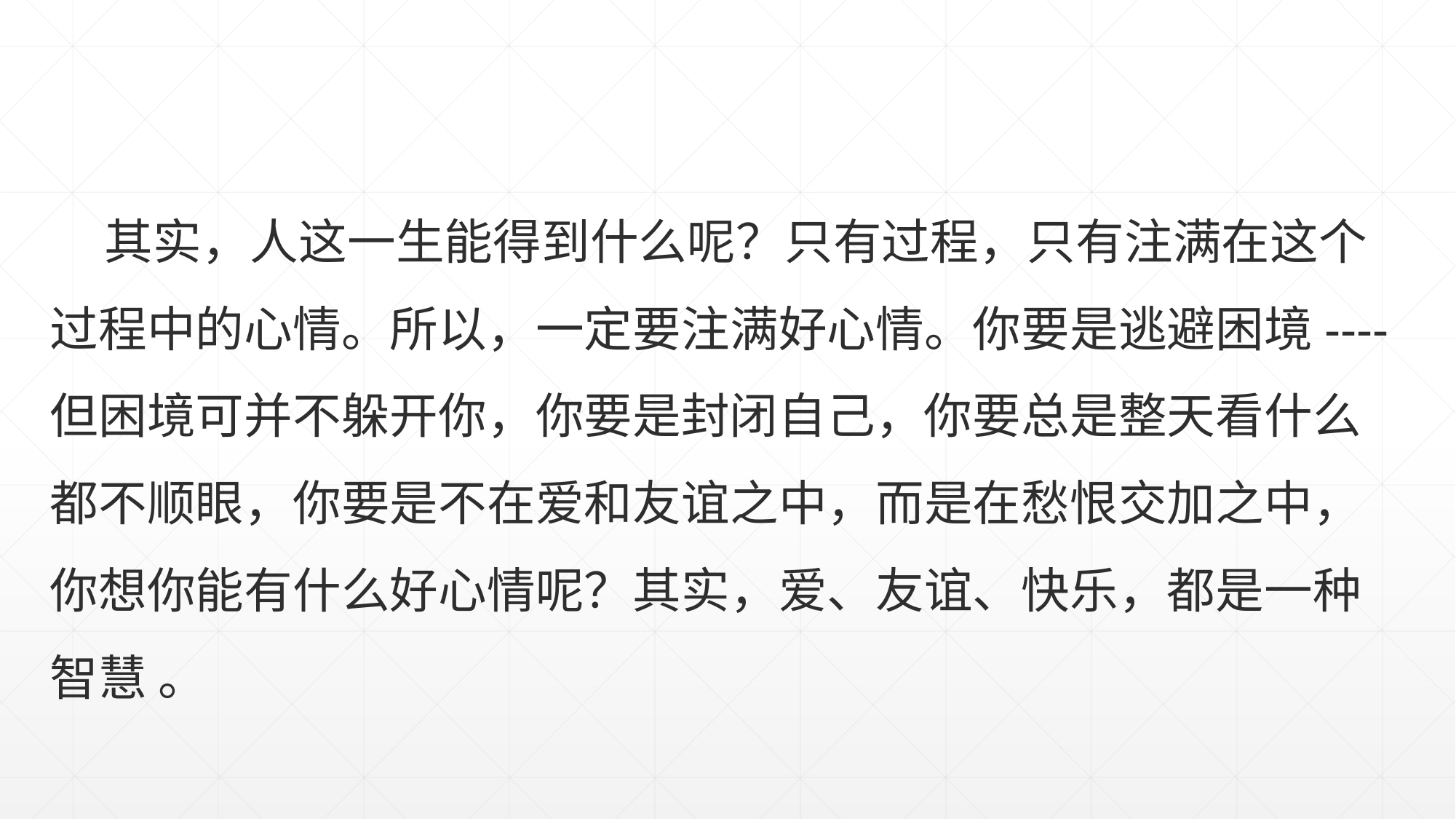

其实，人这一生能得到什么呢？只有过程，只有注满在这个过程中的心情。所以，一定要注满好心情。你要是逃避困境----但困境可并不躲开你，你要是封闭自己，你要总是整天看什么都不顺眼，你要是不在爱和友谊之中，而是在愁恨交加之中，你想你能有什么好心情呢？其实，爱、友谊、快乐，都是一种智慧 。